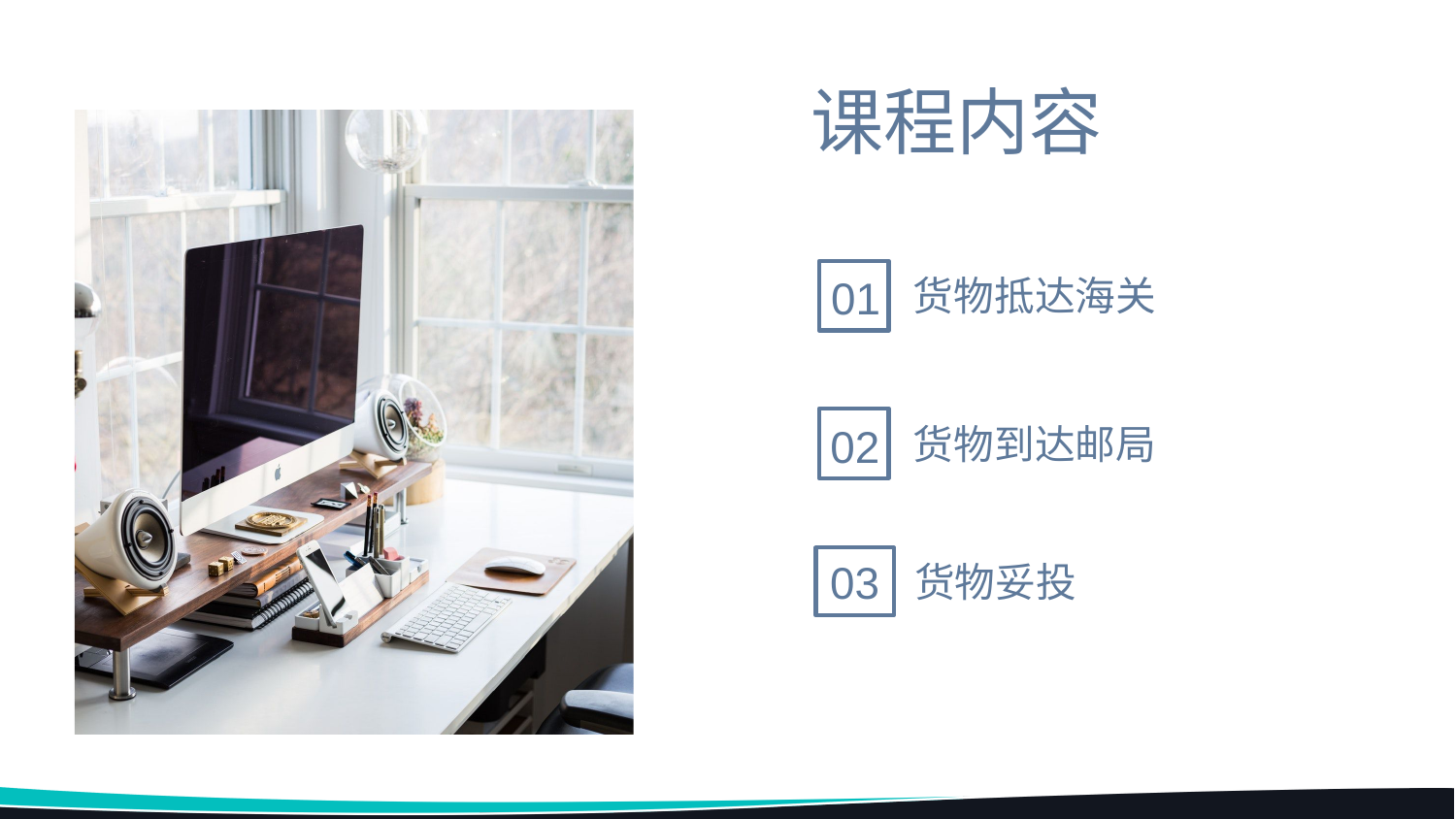

课程内容

01
货物抵达海关

02
货物到达邮局

03
货物妥投